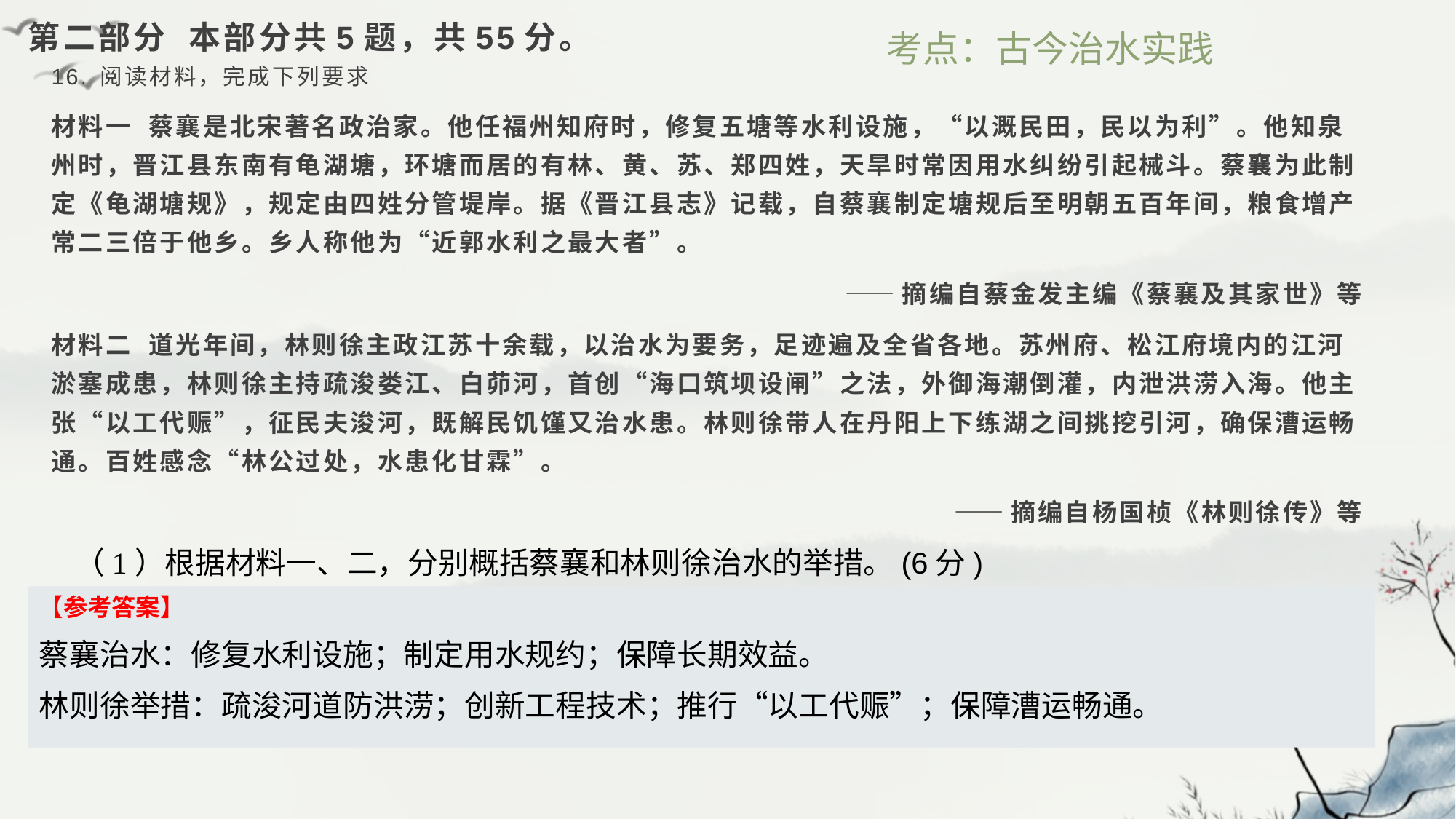

# 第二部分  本部分共5题，共55分。
考点：古今治水实践
16. 阅读材料，完成下列要求
材料一  蔡襄是北宋著名政治家。他任福州知府时，修复五塘等水利设施，“以溉民田，民以为利”。他知泉州时，晋江县东南有龟湖塘，环塘而居的有林、黄、苏、郑四姓，天旱时常因用水纠纷引起械斗。蔡襄为此制定《龟湖塘规》，规定由四姓分管堤岸。据《晋江县志》记载，自蔡襄制定塘规后至明朝五百年间，粮食增产常二三倍于他乡。乡人称他为“近郭水利之最大者”。
——摘编自蔡金发主编《蔡襄及其家世》等
材料二  道光年间，林则徐主政江苏十余载，以治水为要务，足迹遍及全省各地。苏州府、松江府境内的江河淤塞成患，林则徐主持疏浚娄江、白茆河，首创“海口筑坝设闸”之法，外御海潮倒灌，内泄洪涝入海。他主张“以工代赈”，征民夫浚河，既解民饥馑又治水患。林则徐带人在丹阳上下练湖之间挑挖引河，确保漕运畅通。百姓感念“林公过处，水患化甘霖”。
——摘编自杨国桢《林则徐传》等
（1）根据材料一、二，分别概括蔡襄和林则徐治水的举措。(6分)
【参考答案】
蔡襄治水：修复水利设施；制定用水规约；保障长期效益。
林则徐举措：疏浚河道防洪涝；创新工程技术；推行“以工代赈”；保障漕运畅通。